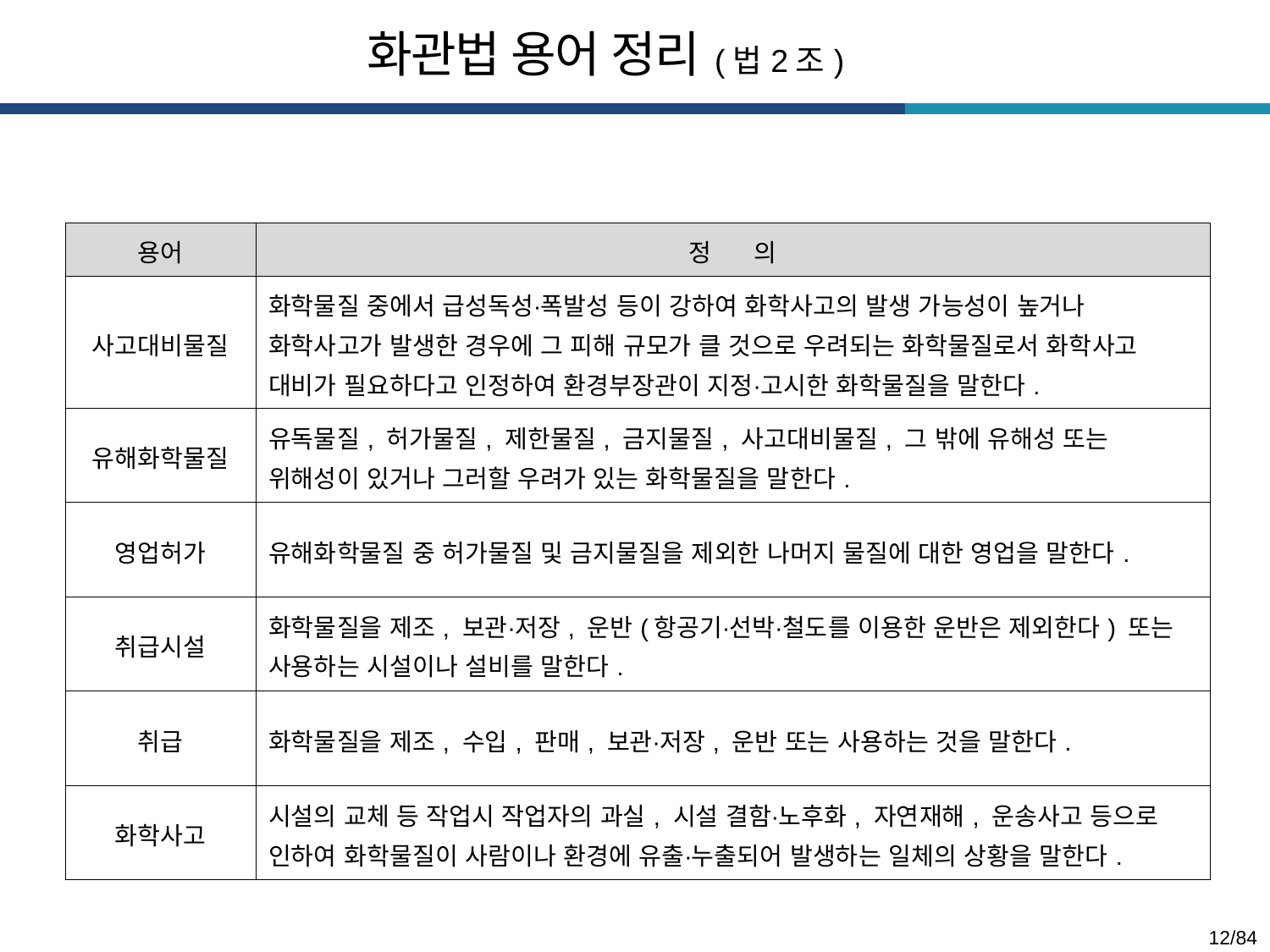

화관법 용어 정리(법2조)
| 용어 | 정 의 |
| --- | --- |
| 사고대비물질 | 화학물질 중에서 급성독성∙폭발성 등이 강하여 화학사고의 발생 가능성이 높거나 화학사고가 발생한 경우에 그 피해 규모가 클 것으로 우려되는 화학물질로서 화학사고 대비가 필요하다고 인정하여 환경부장관이 지정∙고시한 화학물질을 말한다. |
| 유해화학물질 | 유독물질, 허가물질, 제한물질, 금지물질, 사고대비물질, 그 밖에 유해성 또는 위해성이 있거나 그러할 우려가 있는 화학물질을 말한다. |
| 영업허가 | 유해화학물질 중 허가물질 및 금지물질을 제외한 나머지 물질에 대한 영업을 말한다. |
| 취급시설 | 화학물질을 제조, 보관∙저장, 운반(항공기∙선박∙철도를 이용한 운반은 제외한다) 또는 사용하는 시설이나 설비를 말한다. |
| 취급 | 화학물질을 제조, 수입, 판매, 보관∙저장, 운반 또는 사용하는 것을 말한다. |
| 화학사고 | 시설의 교체 등 작업시 작업자의 과실, 시설 결함∙노후화, 자연재해, 운송사고 등으로 인하여 화학물질이 사람이나 환경에 유출∙누출되어 발생하는 일체의 상황을 말한다. |